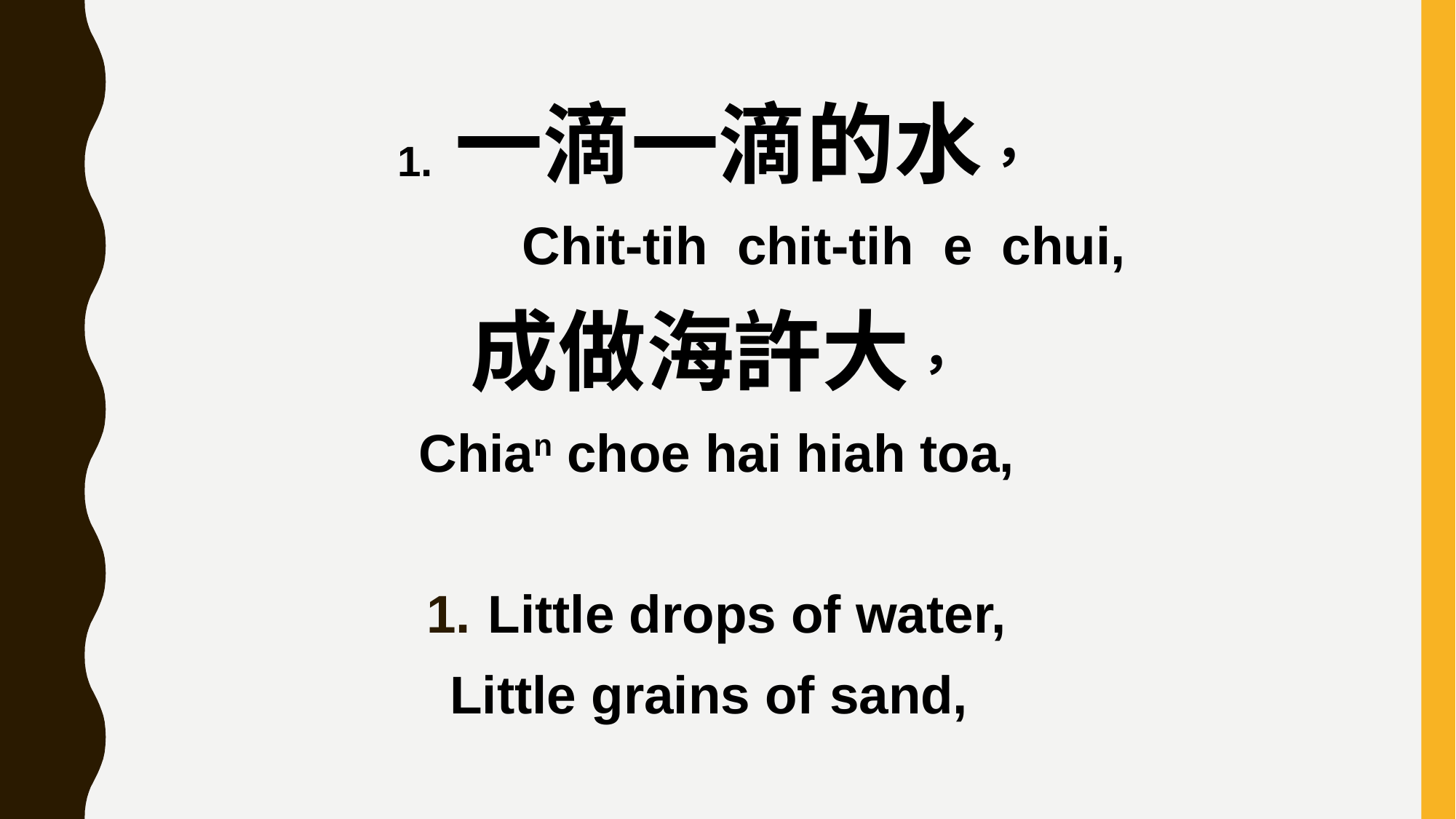

1. 一滴一滴的水，
                            Chit-tih  chit-tih  e  chui,
成做海許大，
Chian choe hai hiah toa,

Little drops of water,
Little grains of sand,